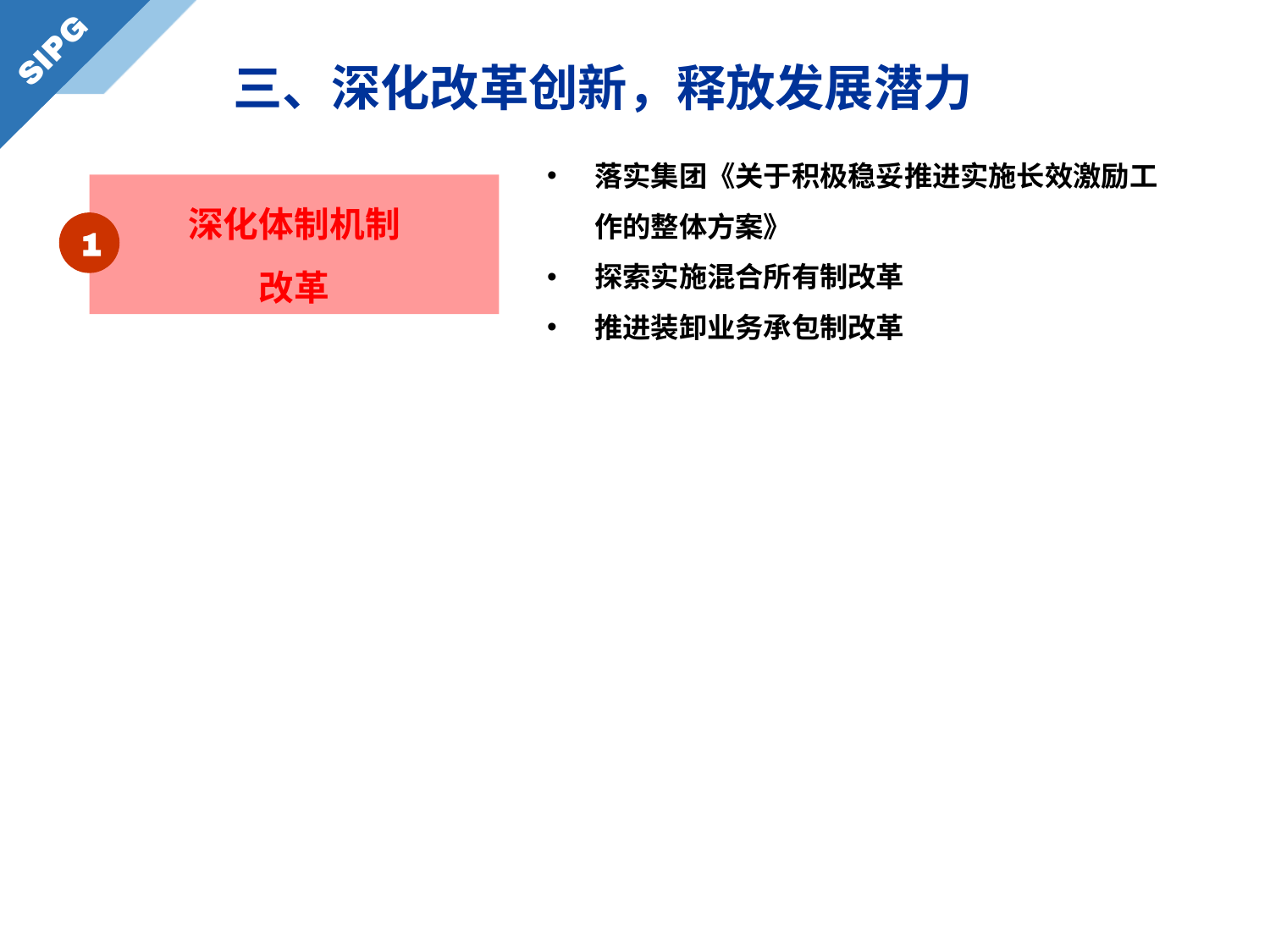

SIPG
三、深化改革创新，释放发展潜力
落实集团《关于积极稳妥推进实施长效激励工作的整体方案》
探索实施混合所有制改革
推进装卸业务承包制改革
深化体制机制
改革
1